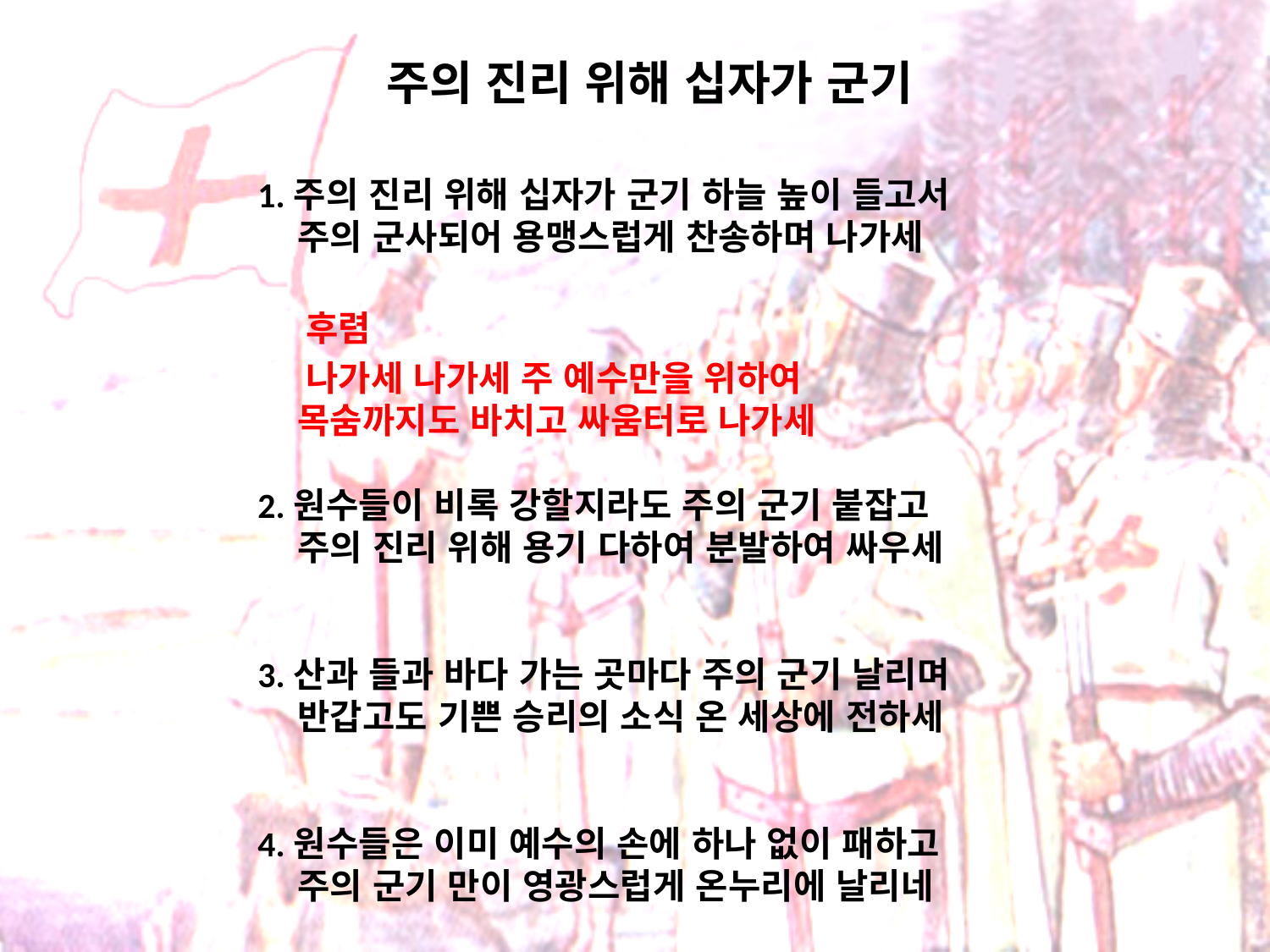

# 주의 진리 위해 십자가 군기
1.주의 진리 위해 십자가 군기 하늘 높이 들고서
    주의 군사되어 용맹스럽게 찬송하며 나가세
    후렴
    나가세 나가세 주 예수만을 위하여
    목숨까지도 바치고 싸움터로 나가세
2.원수들이 비록 강할지라도 주의 군기 붙잡고
    주의 진리 위해 용기 다하여 분발하여 싸우세
3.산과 들과 바다 가는 곳마다 주의 군기 날리며
    반갑고도 기쁜 승리의 소식 온 세상에 전하세
4.원수들은 이미 예수의 손에 하나 없이 패하고
    주의 군기 만이 영광스럽게 온누리에 날리네